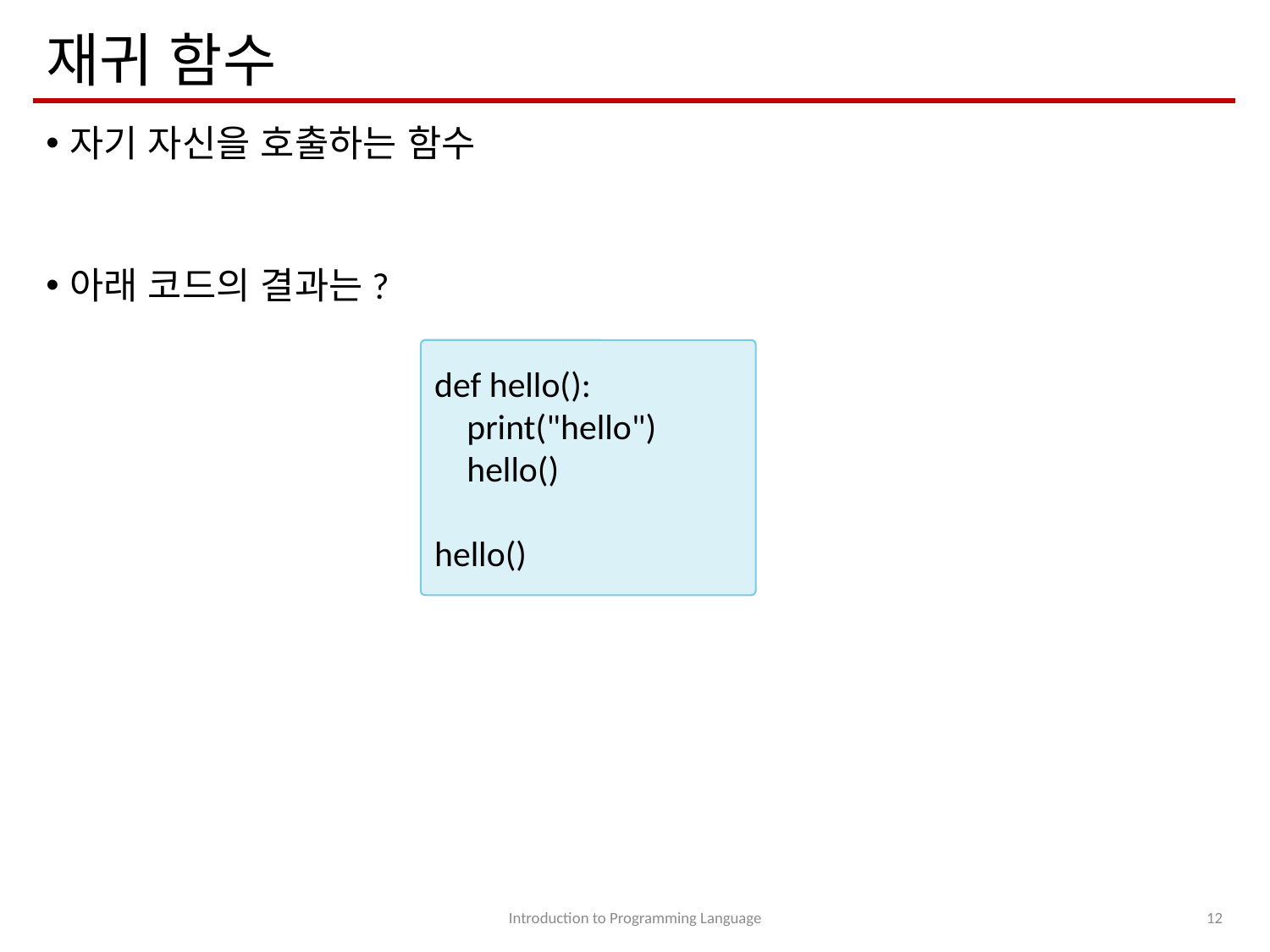

# 재귀 함수
자기 자신을 호출하는 함수

아래 코드의 결과는?

def hello():
    print("hello")
    hello()

hello()
Introduction to Programming Language
12